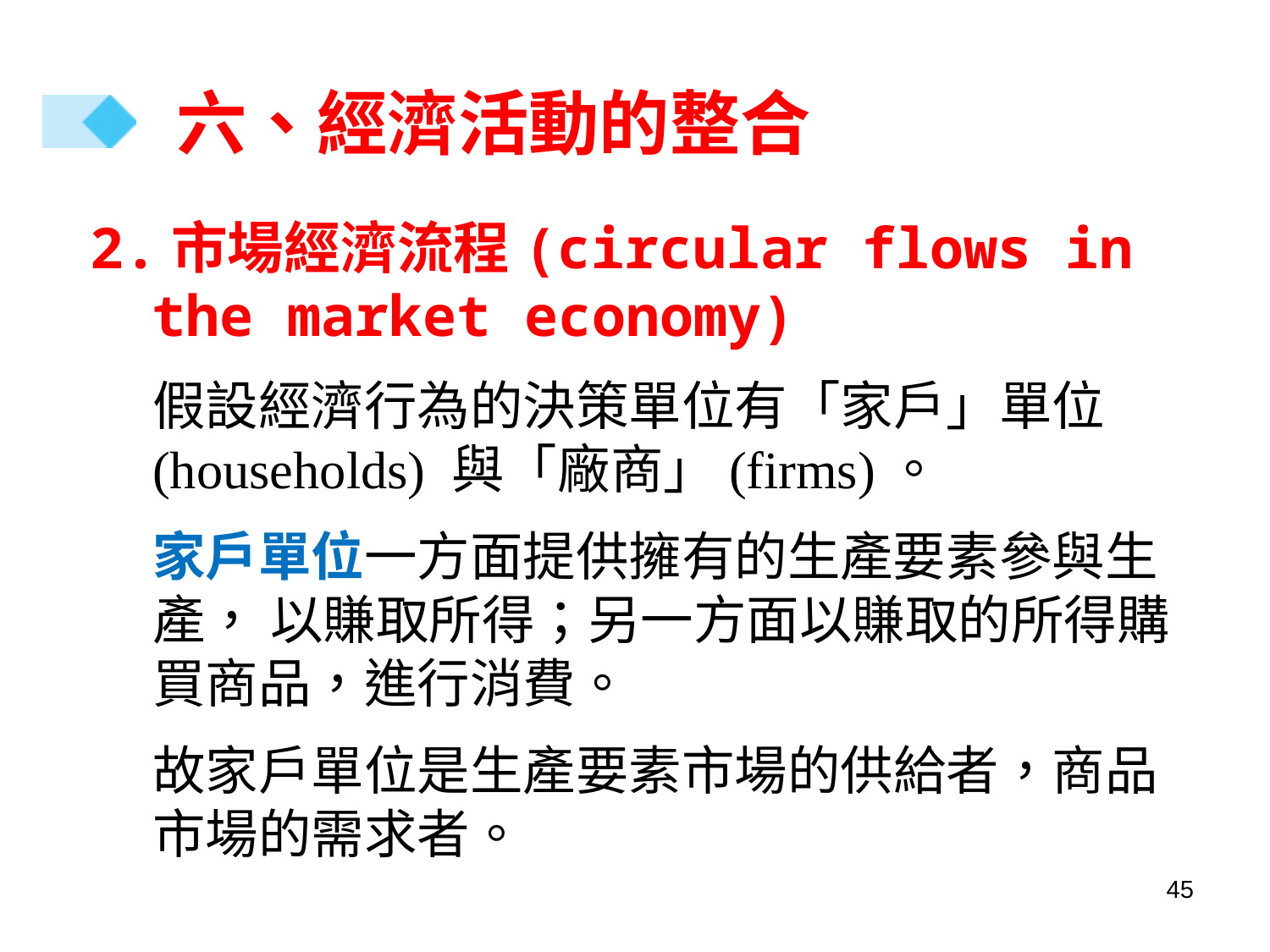

# 六、經濟活動的整合
 2.市場經濟流程(circular flows in the market economy)
假設經濟行為的決策單位有「家戶」單位(households) 與「廠商」(firms)。
家戶單位一方面提供擁有的生產要素參與生產， 以賺取所得；另一方面以賺取的所得購買商品，進行消費。
故家戶單位是生產要素市場的供給者，商品市場的需求者。
45